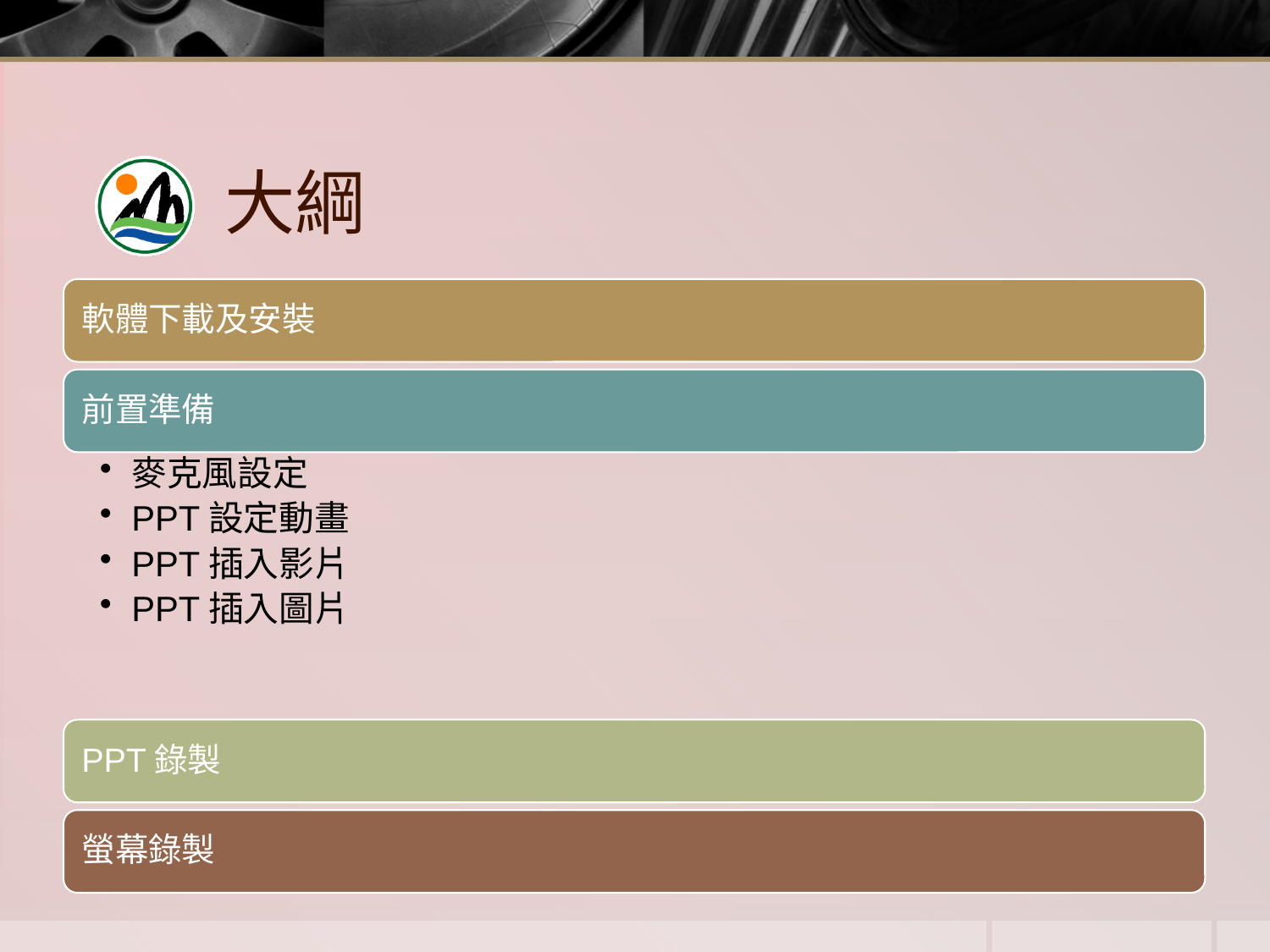

# 大綱
軟體下載及安裝
前置準備
麥克風設定
PPT設定動畫
PPT插入影片
PPT插入圖片
PPT錄製
螢幕錄製